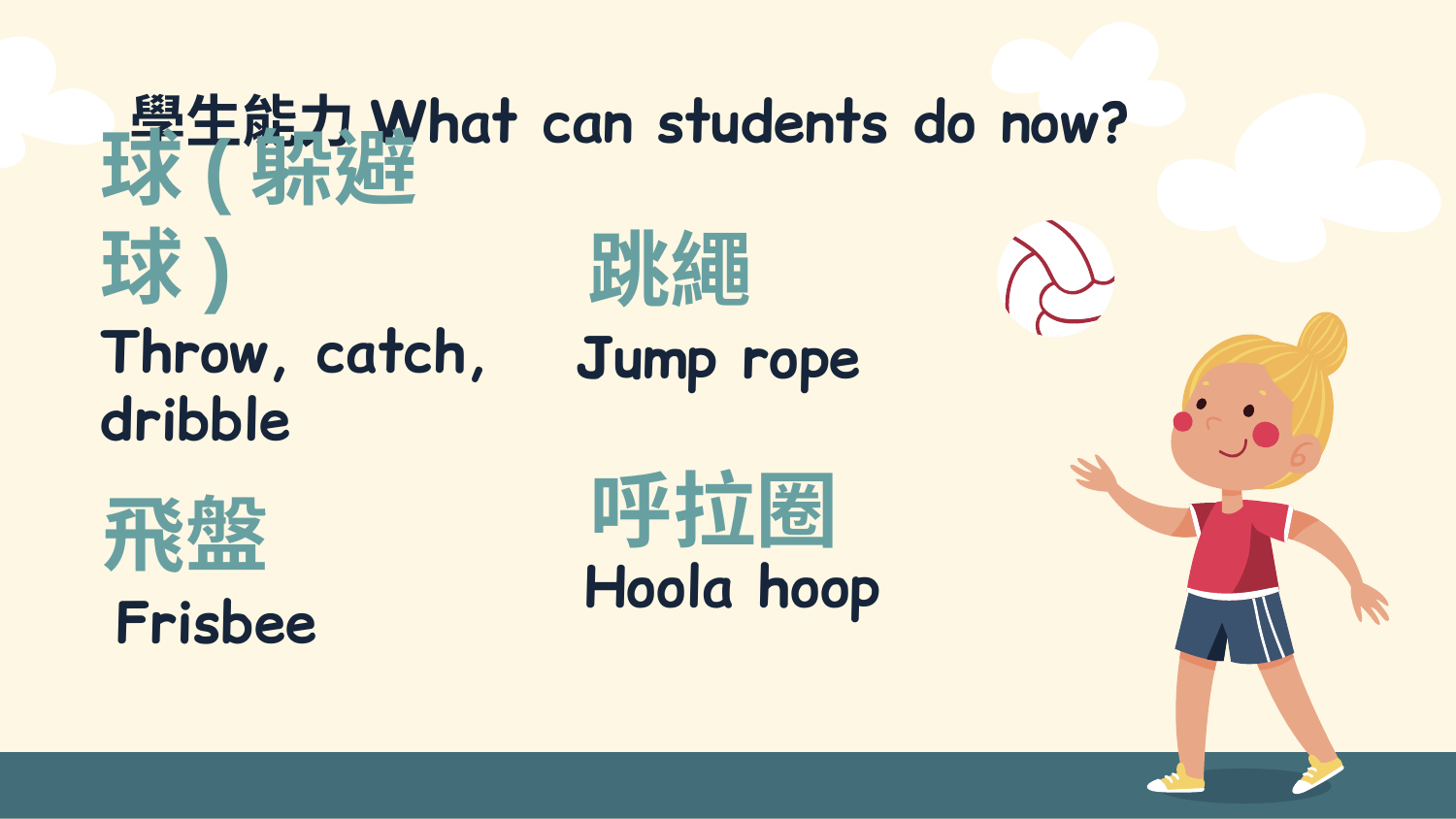

# 學生能力What can students do now?
球(躲避球)
跳繩

Throw, catch, dribble
Jump rope
呼拉圈
飛盤
Hoola hoop
Frisbee